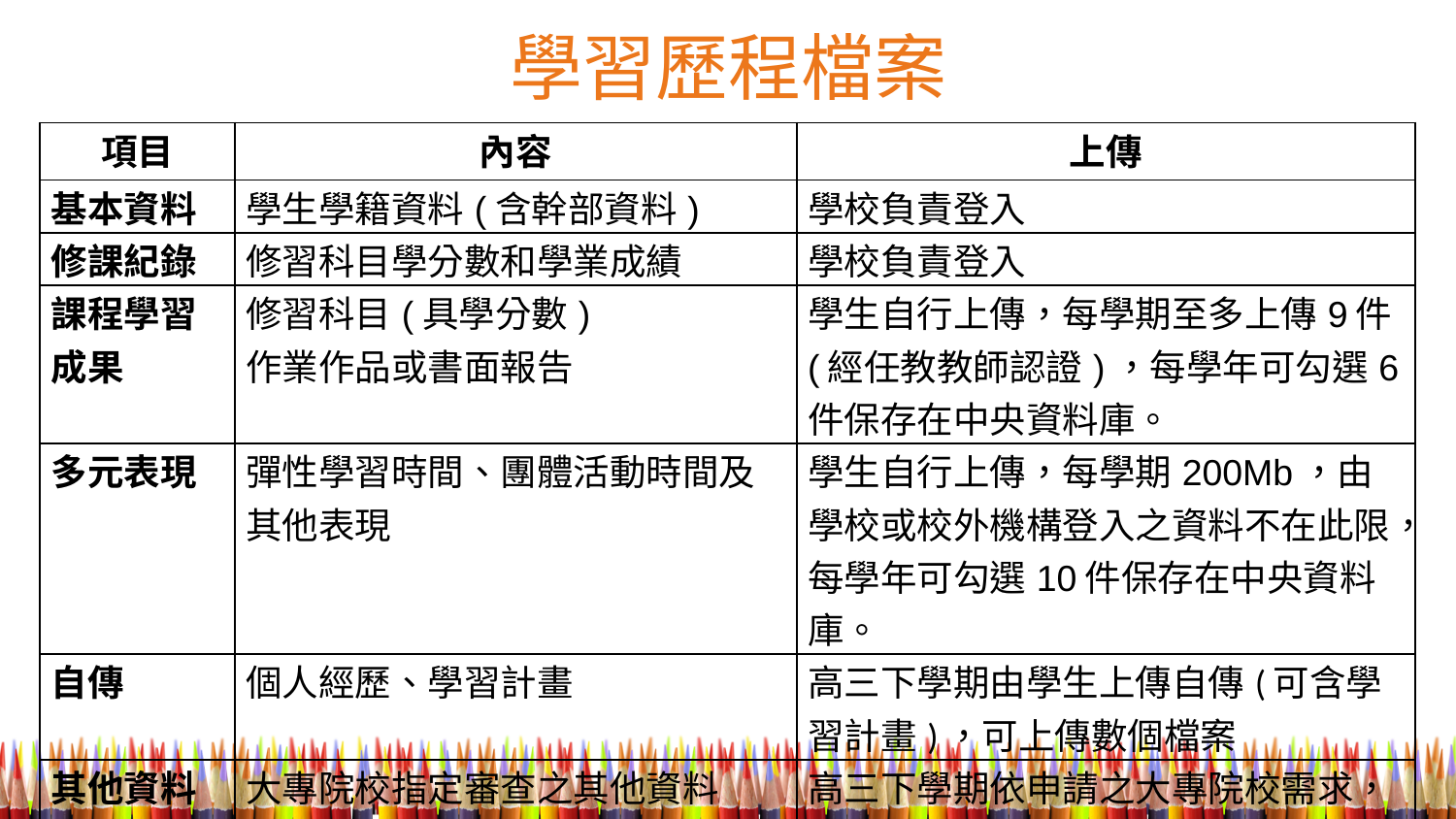

學習歷程檔案
| 項目 | 內容 | 上傳 |
| --- | --- | --- |
| 基本資料 | 學生學籍資料(含幹部資料) | 學校負責登入 |
| 修課紀錄 | 修習科目學分數和學業成績 | 學校負責登入 |
| 課程學習 成果 | 修習科目(具學分數) 作業作品或書面報告 | 學生自行上傳，每學期至多上傳9件 (經任教教師認證)，每學年可勾選6件保存在中央資料庫。 |
| 多元表現 | 彈性學習時間、團體活動時間及其他表現 | 學生自行上傳，每學期200Mb，由學校或校外機構登入之資料不在此限，每學年可勾選10件保存在中央資料庫。 |
| 自傳 | 個人經歷、學習計畫 | 高三下學期由學生上傳自傳(可含學習計畫)，可上傳數個檔案 |
| 其他資料 | 大專院校指定審查之其他資料 | 高三下學期依申請之大專院校需求，由學生上傳指定資料 |